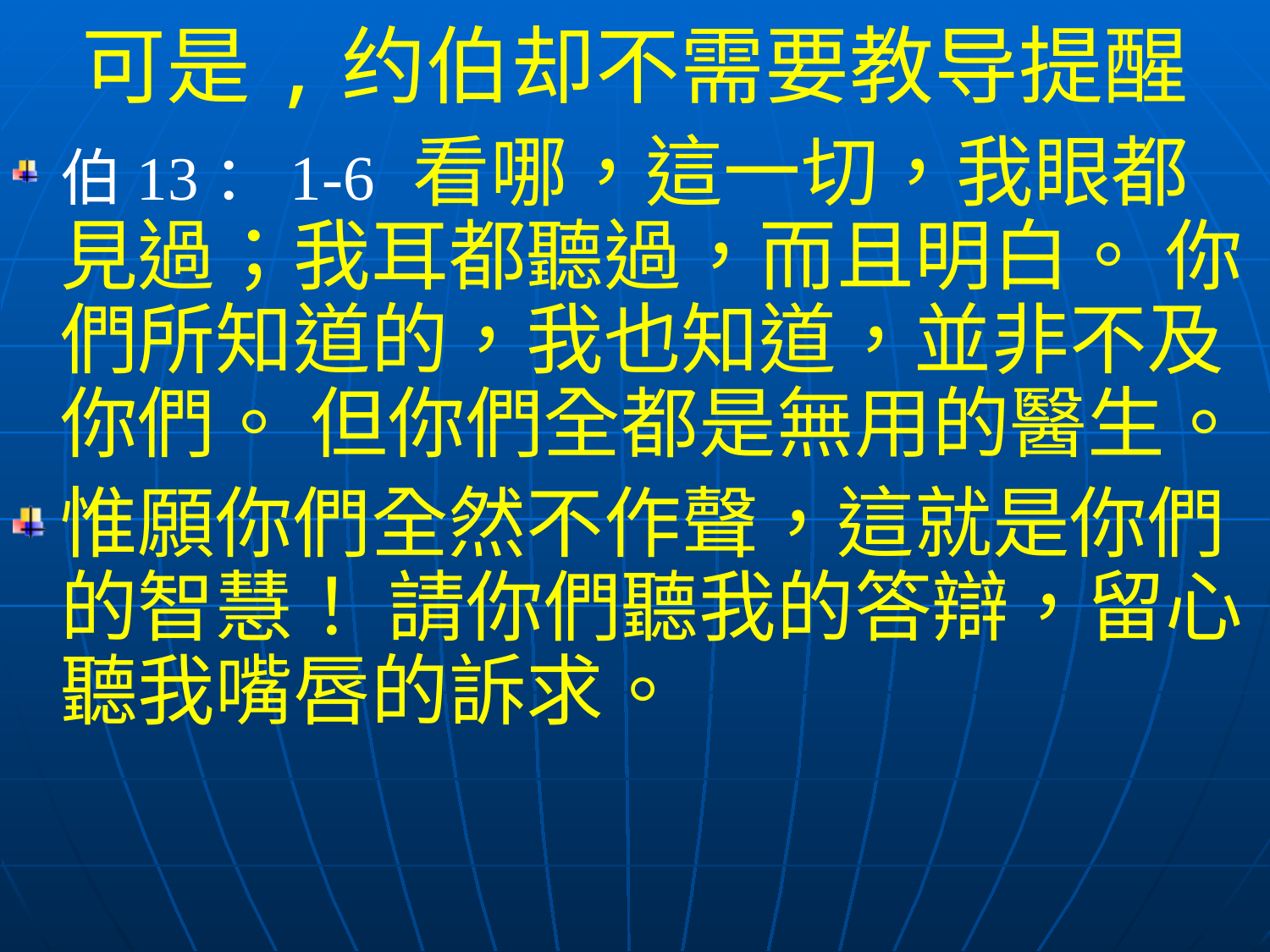

可是,约伯却不需要教导提醒
伯13：1-6 看哪，這一切，我眼都見過；我耳都聽過，而且明白。 你們所知道的，我也知道，並非不及你們。 但你們全都是無用的醫生。
惟願你們全然不作聲，這就是你們的智慧！ 請你們聽我的答辯，留心聽我嘴唇的訴求。